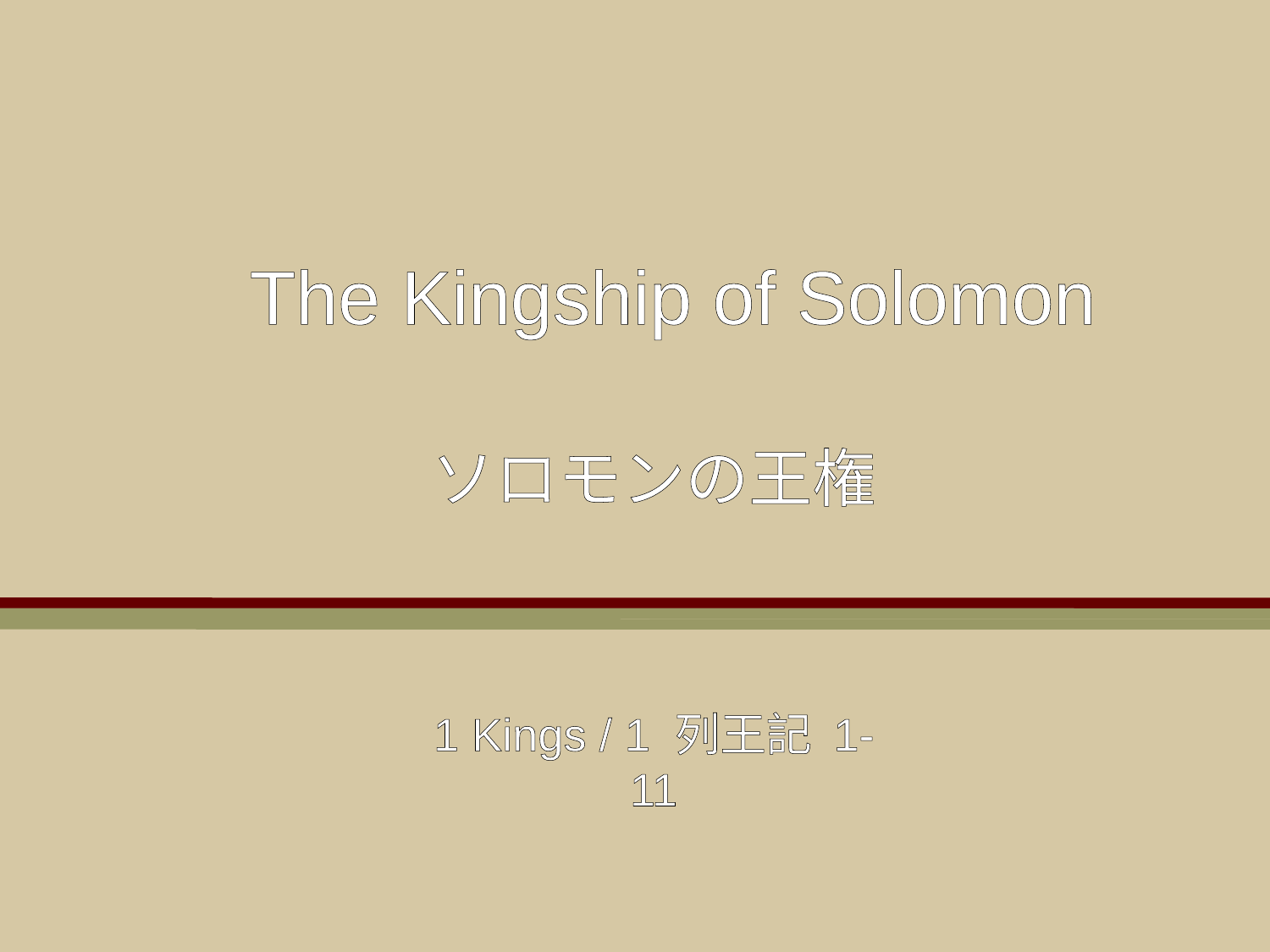

The Kingship of Solomon
ソロモンの王権

1 Kings / 1 列王記 1-11